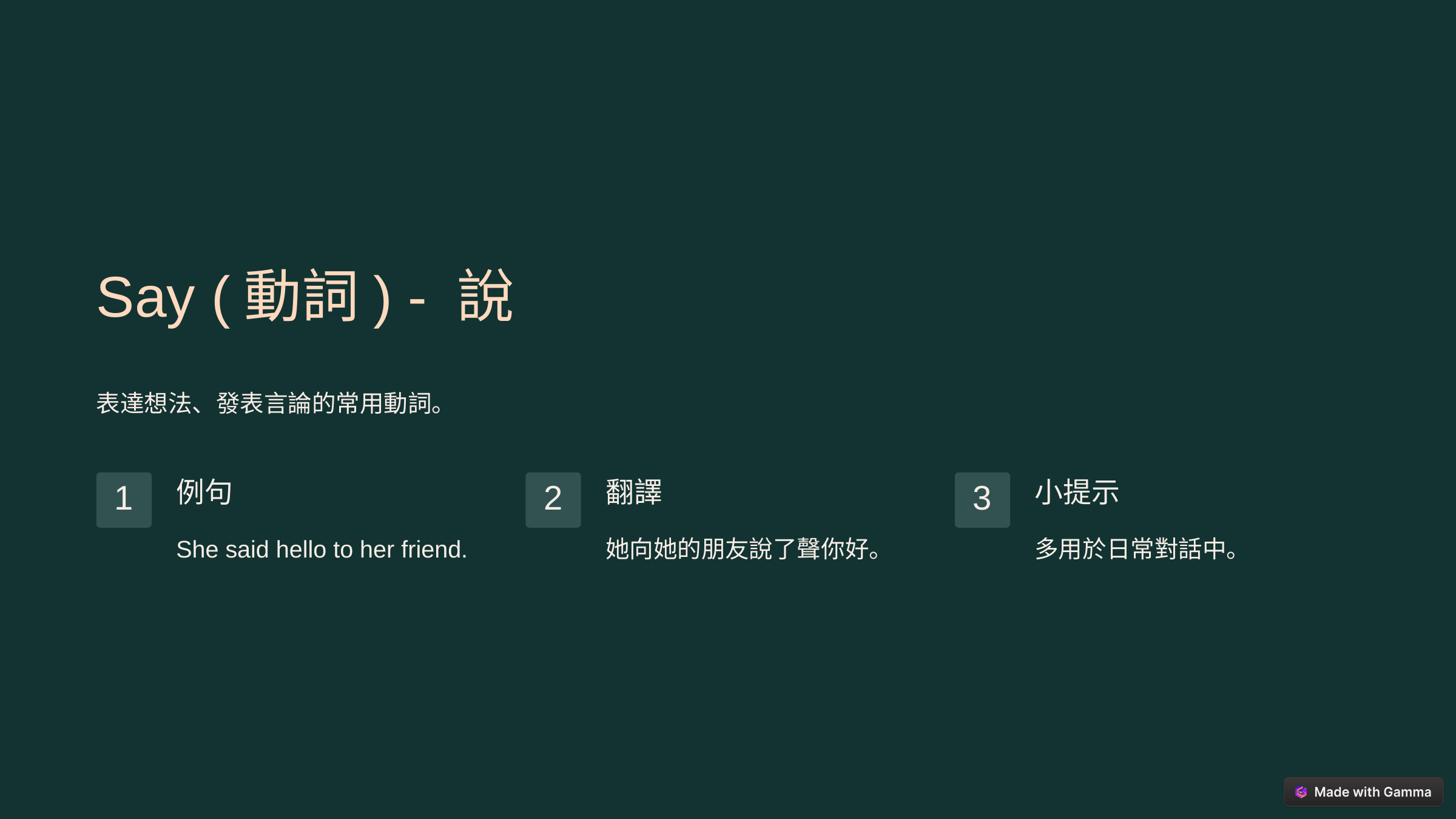

Say (動詞) - 說
表達想法、發表言論的常用動詞。

例句

翻譯

小提示
1
2
3
She said hello to her friend.
她向她的朋友說了聲你好。
多用於日常對話中。